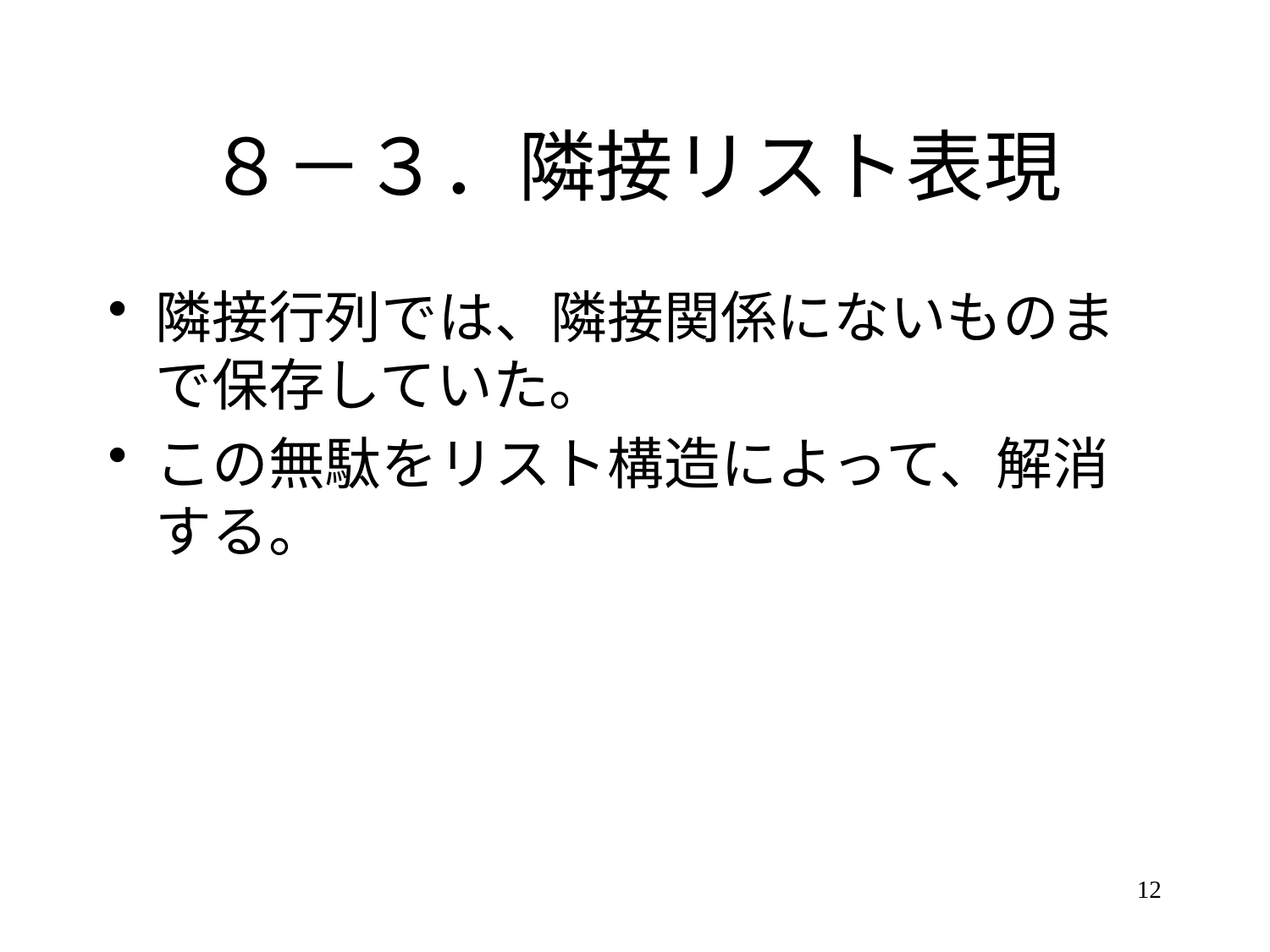

# ８－３．隣接リスト表現
隣接行列では、隣接関係にないものまで保存していた。
この無駄をリスト構造によって、解消する。
12